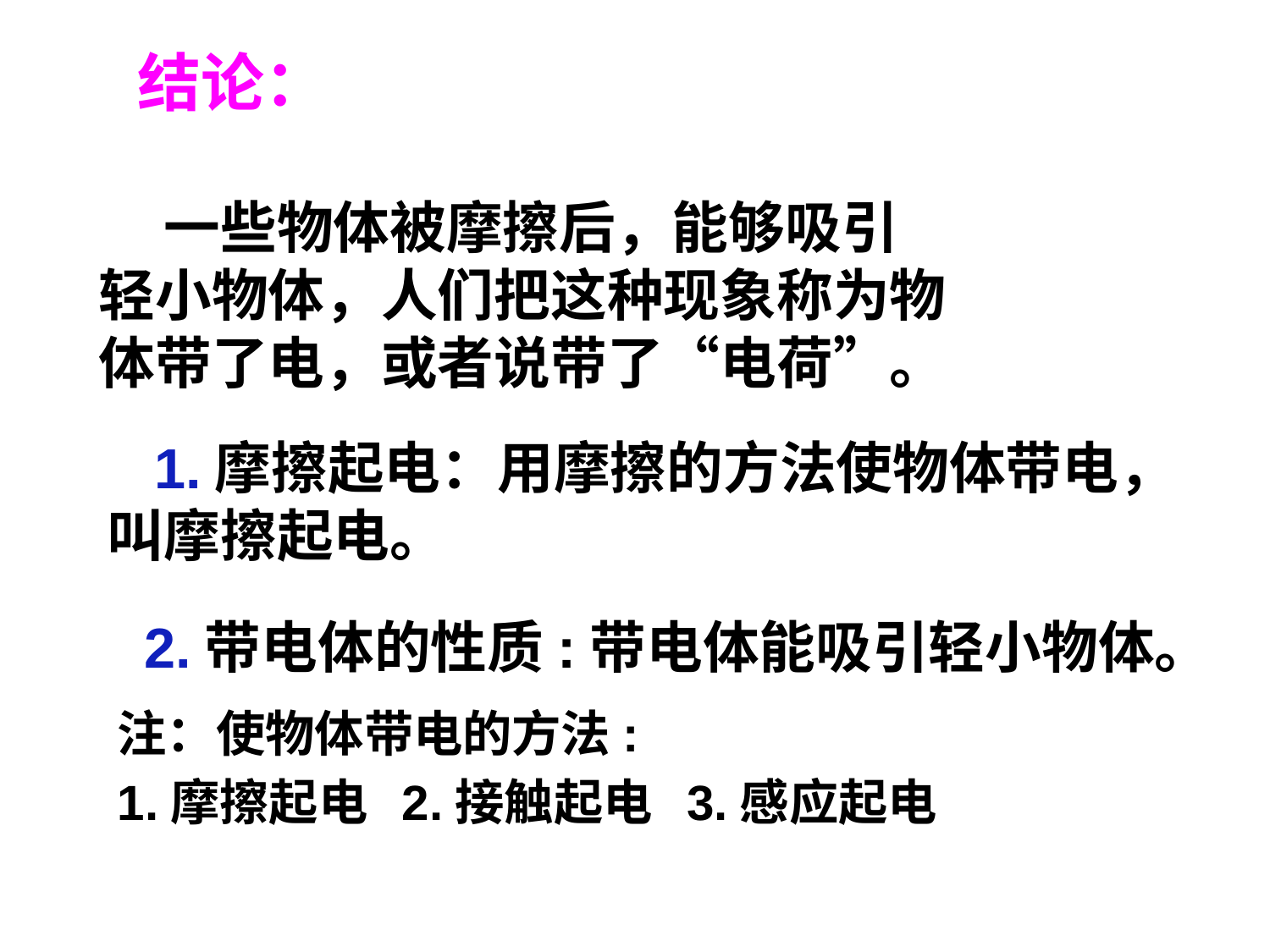

结论：
    一些物体被摩擦后，能够吸引
轻小物体，人们把这种现象称为物
体带了电，或者说带了“电荷”。
   1.摩擦起电：用摩擦的方法使物体带电，叫摩擦起电。

   2.带电体的性质:带电体能吸引轻小物体。

注：使物体带电的方法:
1.摩擦起电  2.接触起电  3.感应起电